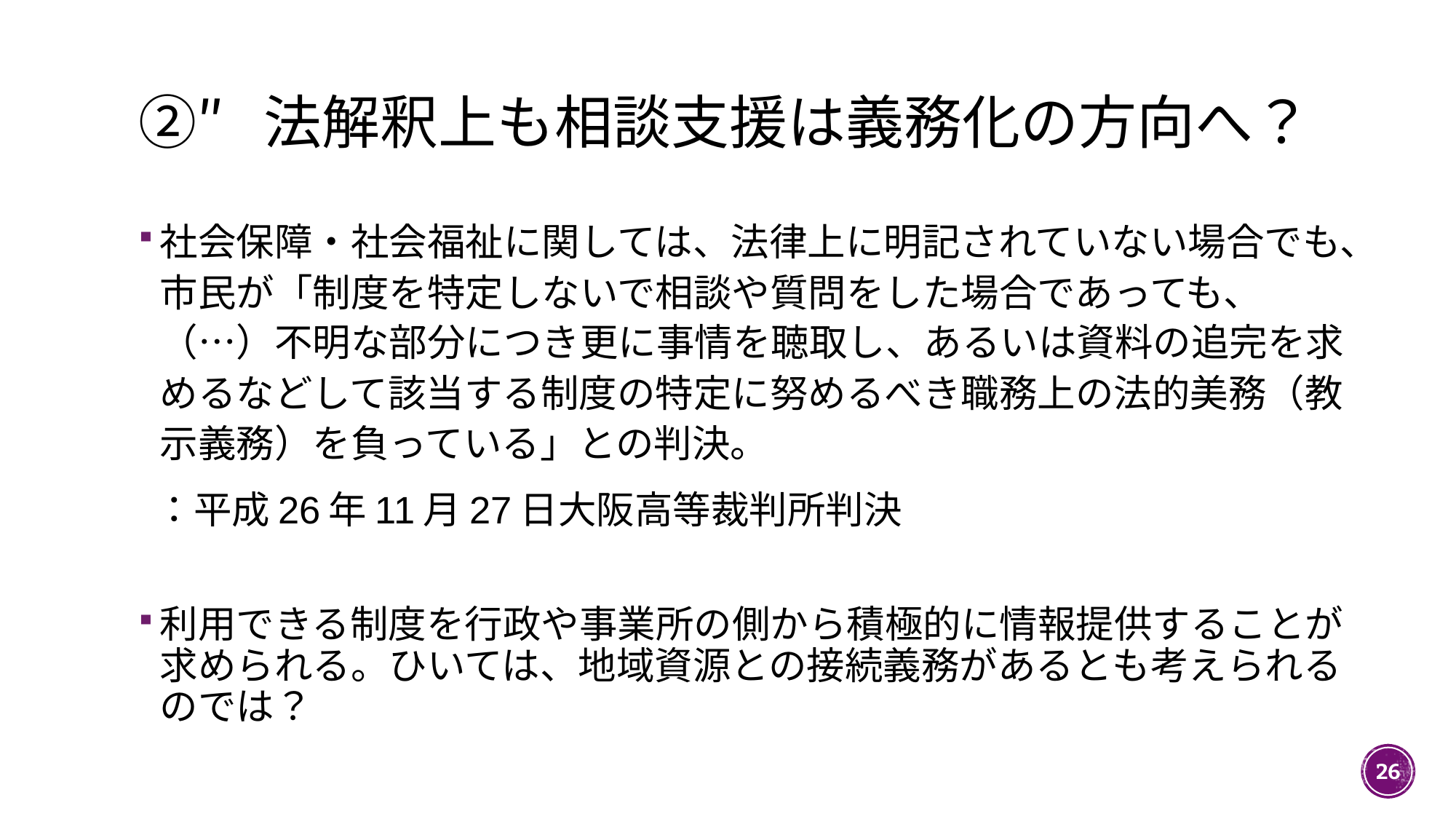

# ②″  法解釈上も相談支援は義務化の方向へ？
社会保障・社会福祉に関しては、法律上に明記されていない場合でも、市民が「制度を特定しないで相談や質問をした場合であっても、（…）不明な部分につき更に事情を聴取し、あるいは資料の追完を求めるなどして該当する制度の特定に努めるべき職務上の法的美務（教示義務）を負っている」との判決。
 ：平成26年11月27日大阪高等裁判所判決

利用できる制度を行政や事業所の側から積極的に情報提供することが求められる。ひいては、地域資源との接続義務があるとも考えられるのでは？

26